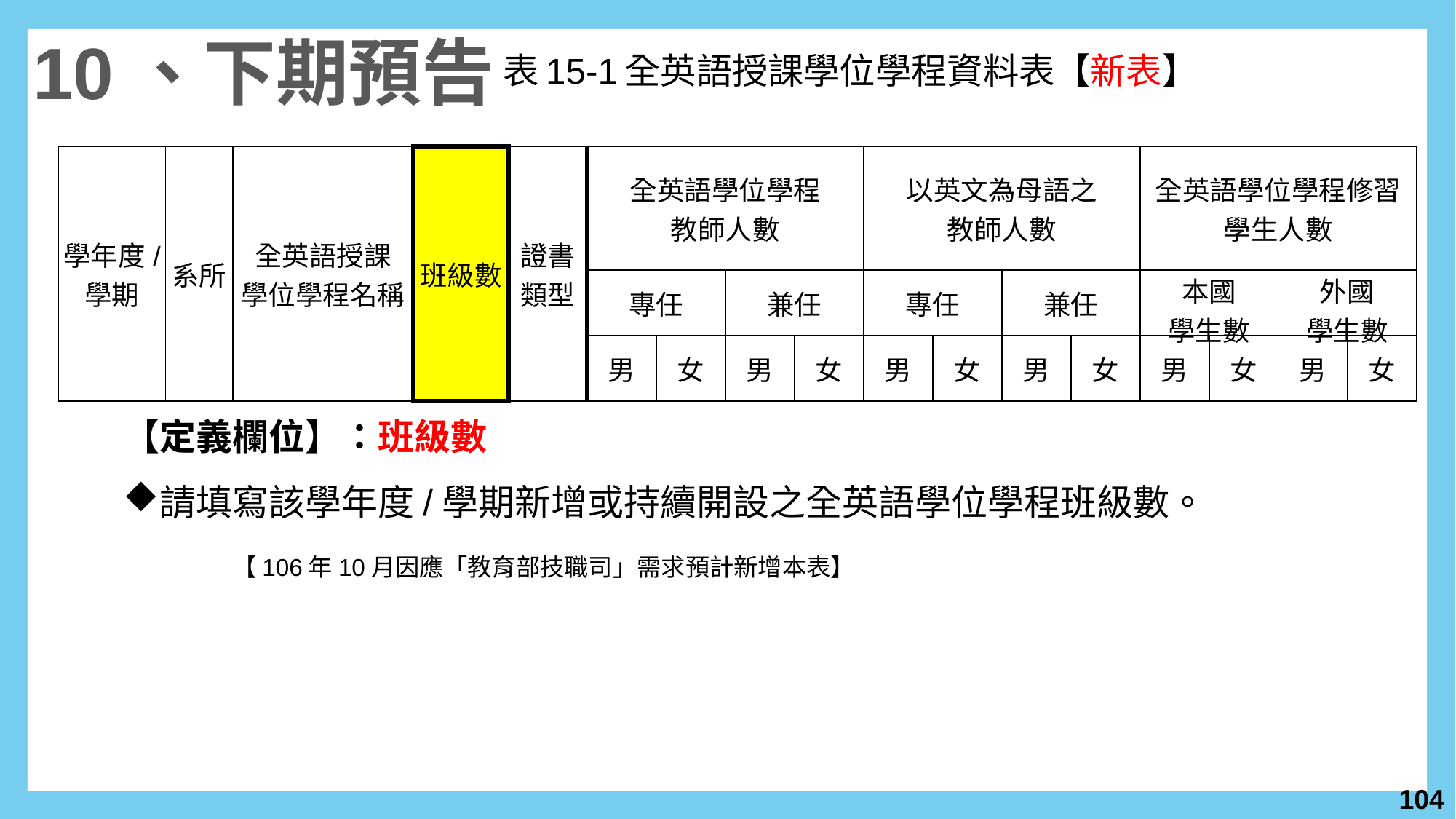

10、下期預告
表15-1全英語授課學位學程資料表【新表】

| 學年度/ 學期 | 系所 | 全英語授課 學位學程名稱 | 班級數 | 證書類型 | 全英語學位學程 教師人數 |  |  |  | 以英文為母語之 教師人數 |  |  |  | 全英語學位學程修習 學生人數 |  |  |  |
| --- | --- | --- | --- | --- | --- | --- | --- | --- | --- | --- | --- | --- | --- | --- | --- | --- |
|  |  |  |  |  | 專任 |  | 兼任 |  | 專任 |  | 兼任 |  | 本國 學生數 |  | 外國 學生數 |  |
|  |  |  |  |  | 男 | 女 | 男 | 女 | 男 | 女 | 男 | 女 | 男 | 女 | 男 | 女 |
【定義欄位】：班級數
請填寫該學年度/學期新增或持續開設之全英語學位學程班級數。
	【106年10月因應「教育部技職司」需求預計新增本表】
104